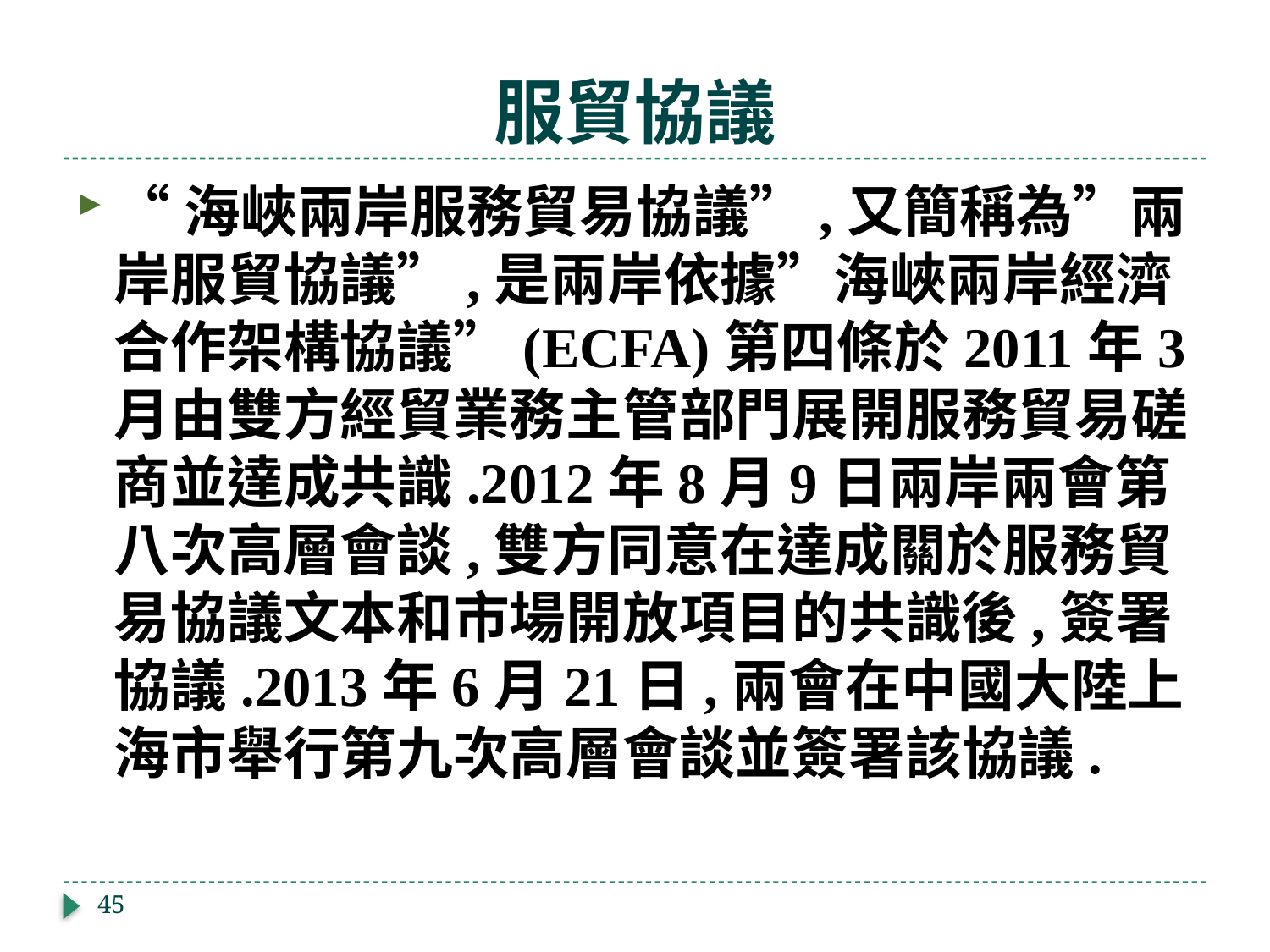

# 服貿協議
“海峽兩岸服務貿易協議”,又簡稱為”兩岸服貿協議”,是兩岸依據”海峽兩岸經濟合作架構協議”(ECFA)第四條於2011年3月由雙方經貿業務主管部門展開服務貿易磋商並達成共識.2012年8月9日兩岸兩會第八次高層會談,雙方同意在達成關於服務貿易協議文本和市場開放項目的共識後,簽署協議.2013年6月21日,兩會在中國大陸上海市舉行第九次高層會談並簽署該協議.
45